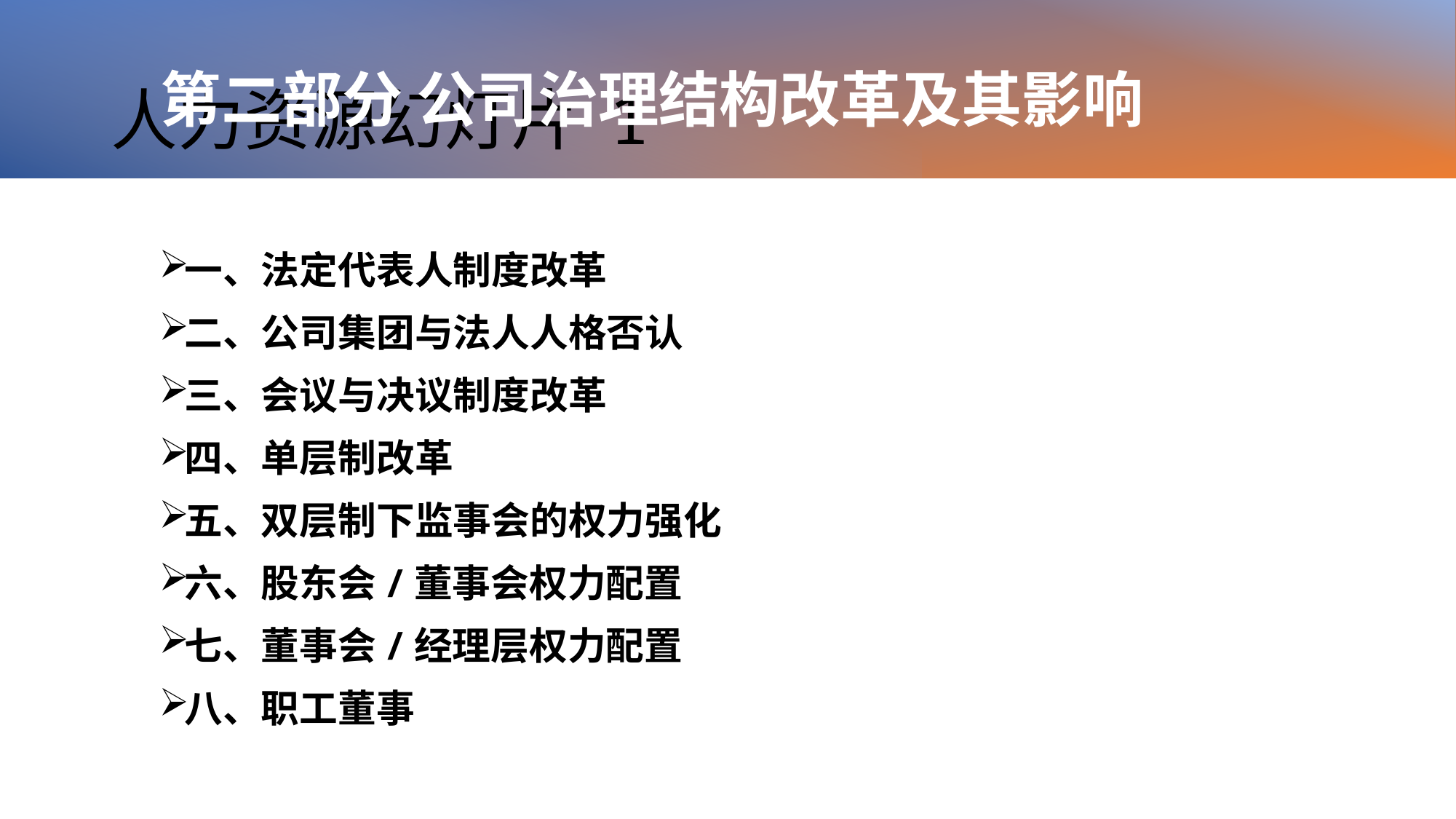

# 人力资源幻灯片 1
第二部分 公司治理结构改革及其影响
一、法定代表人制度改革
二、公司集团与法人人格否认
三、会议与决议制度改革
四、单层制改革
五、双层制下监事会的权力强化
六、股东会/董事会权力配置
七、董事会/经理层权力配置
八、职工董事